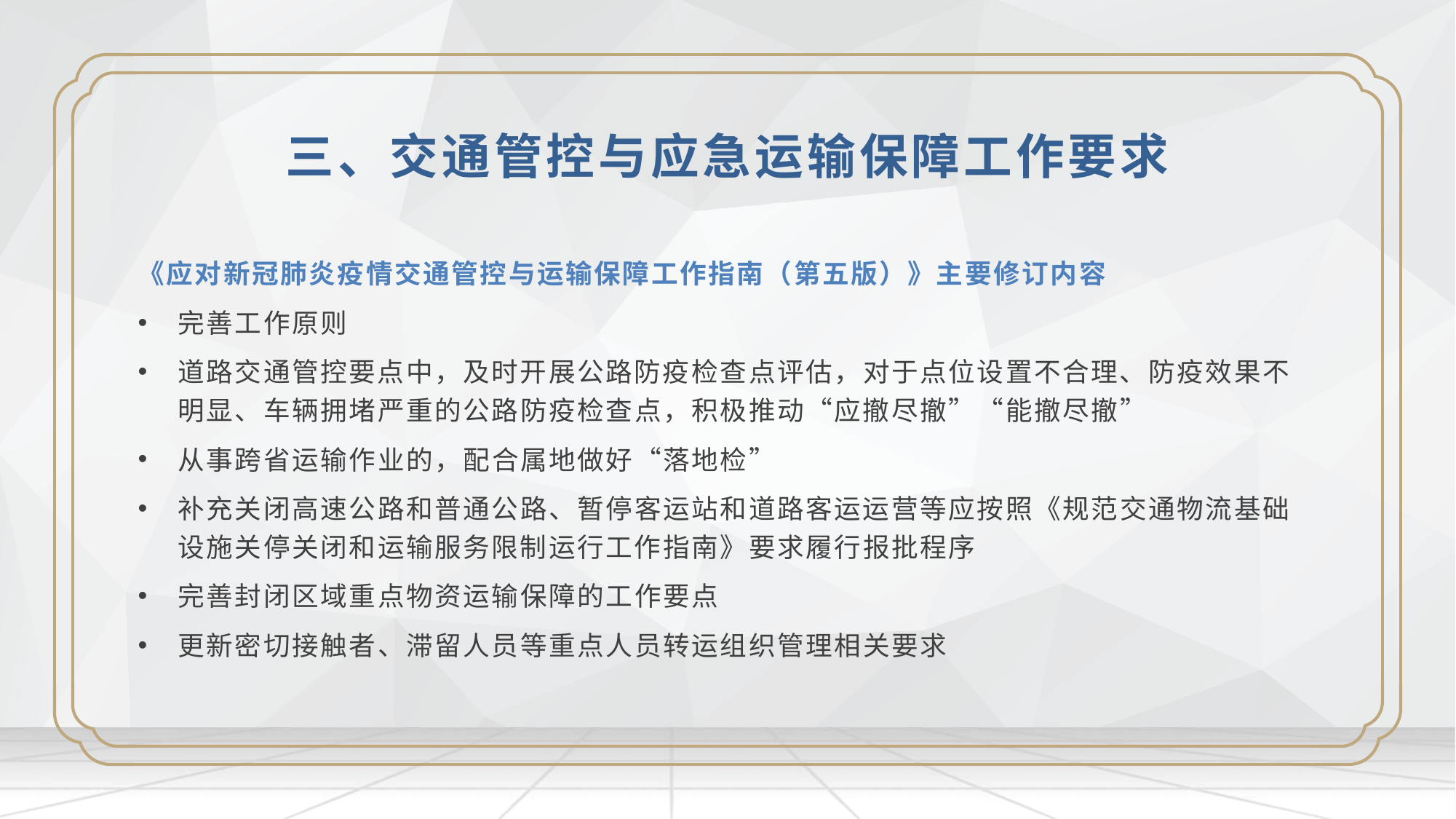

三、交通管控与应急运输保障工作要求
《应对新冠肺炎疫情交通管控与运输保障工作指南（第五版）》主要修订内容
完善工作原则
道路交通管控要点中，及时开展公路防疫检查点评估，对于点位设置不合理、防疫效果不明显、车辆拥堵严重的公路防疫检查点，积极推动“应撤尽撤”“能撤尽撤”
从事跨省运输作业的，配合属地做好“落地检”
补充关闭高速公路和普通公路、暂停客运站和道路客运运营等应按照《规范交通物流基础设施关停关闭和运输服务限制运行工作指南》要求履行报批程序
完善封闭区域重点物资运输保障的工作要点
更新密切接触者、滞留人员等重点人员转运组织管理相关要求